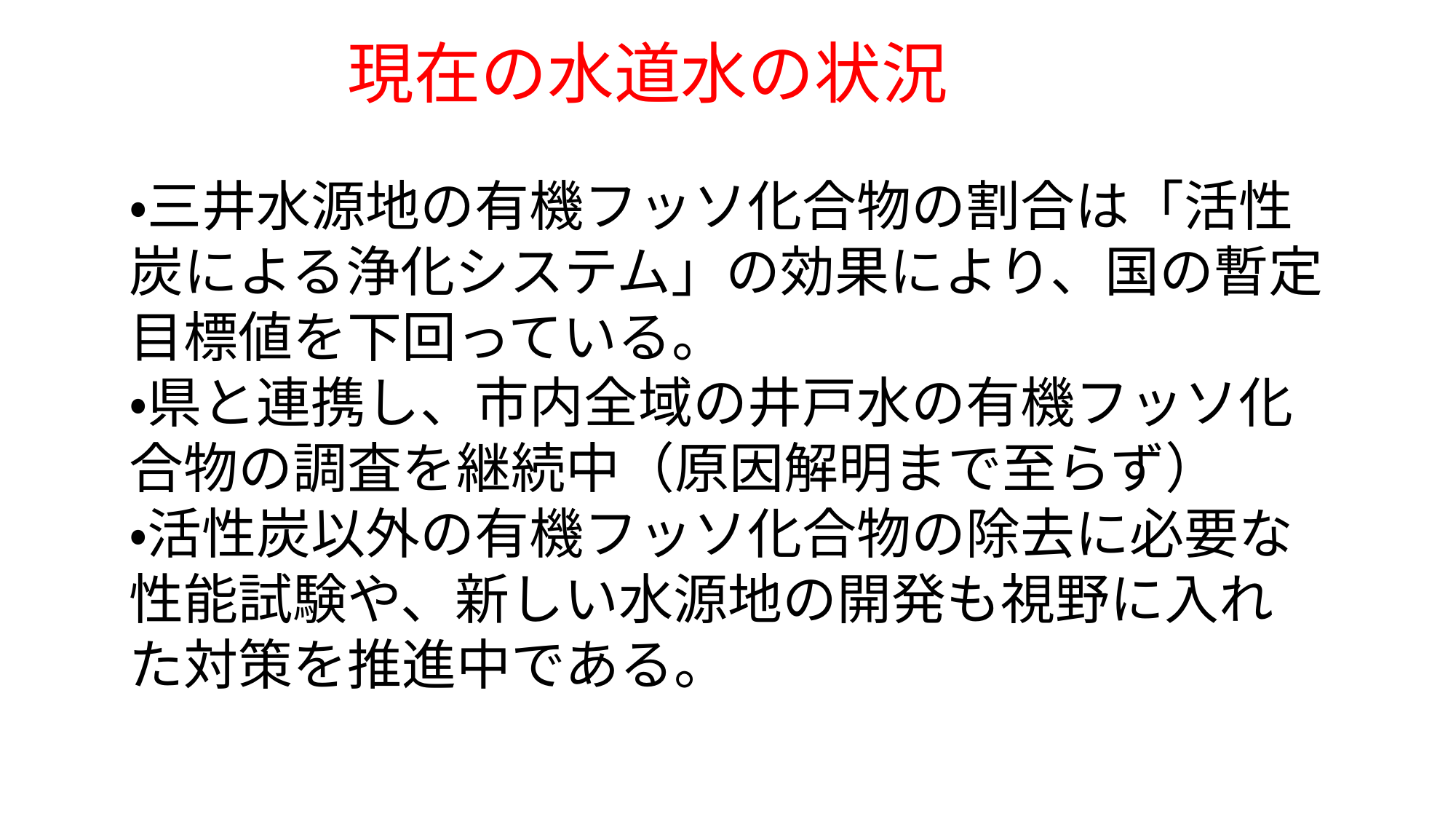

現在の水道水の状況
・三井水源地の有機フッソ化合物の割合は「活性炭による浄化システム」の効果により、国の暫定目標値を下回っている。
・県と連携し、市内全域の井戸水の有機フッソ化合物の調査を継続中（原因解明まで至らず）
・活性炭以外の有機フッソ化合物の除去に必要な性能試験や、新しい水源地の開発も視野に入れた対策を推進中である。